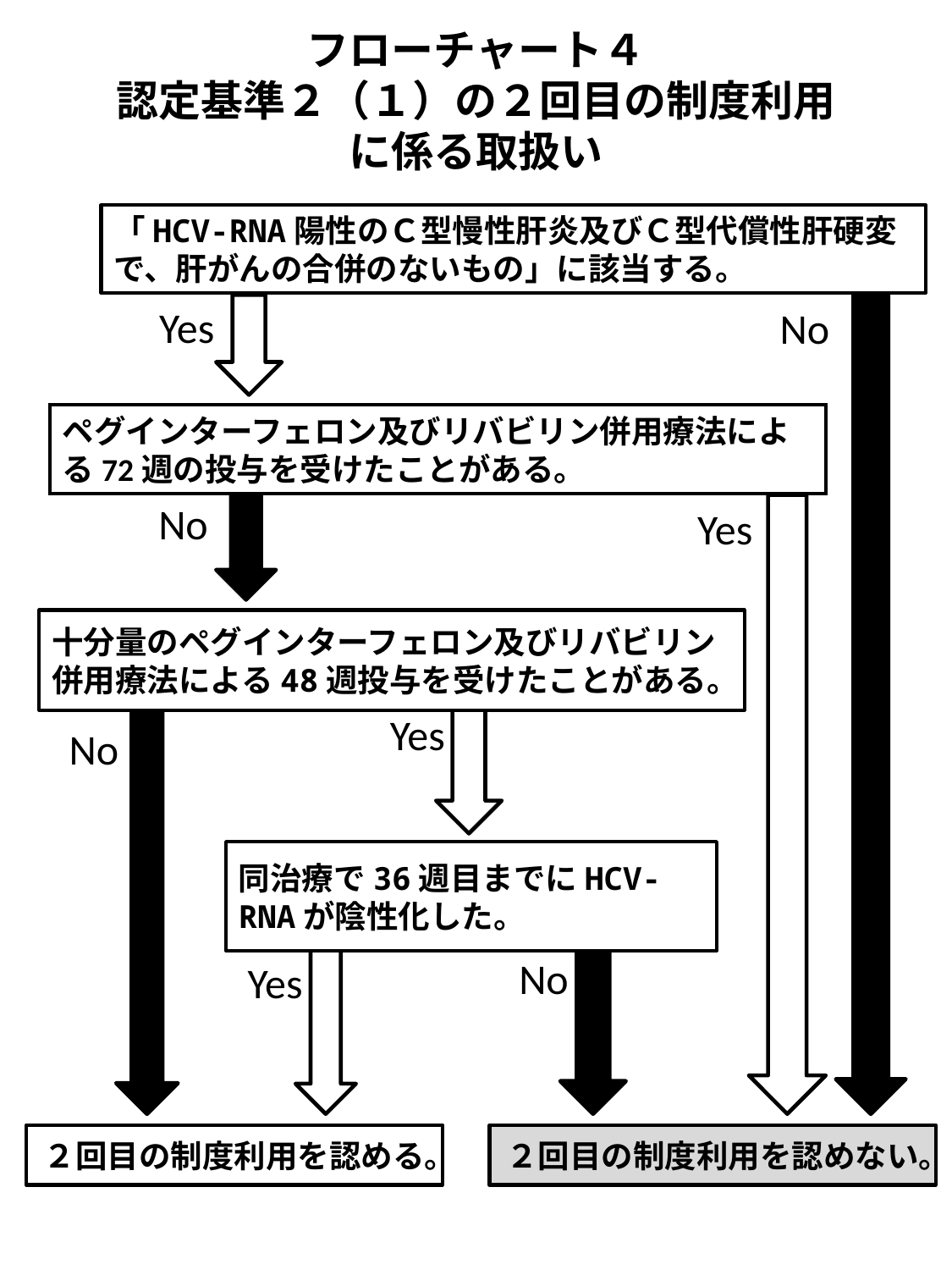

フローチャート４
認定基準２（１）の２回目の制度利用
に係る取扱い
「HCV-RNA陽性のＣ型慢性肝炎及びＣ型代償性肝硬変で、肝がんの合併のないもの」に該当する。
Yes

No
ペグインターフェロン及びリバビリン併用療法による72週の投与を受けたことがある。
No

Yes
十分量のペグインターフェロン及びリバビリン併用療法による48週投与を受けたことがある。

Yes

No
同治療で36週目までにHCV-RNAが陰性化した。

No
Yes
２回目の制度利用を認めない。
２回目の制度利用を認める。